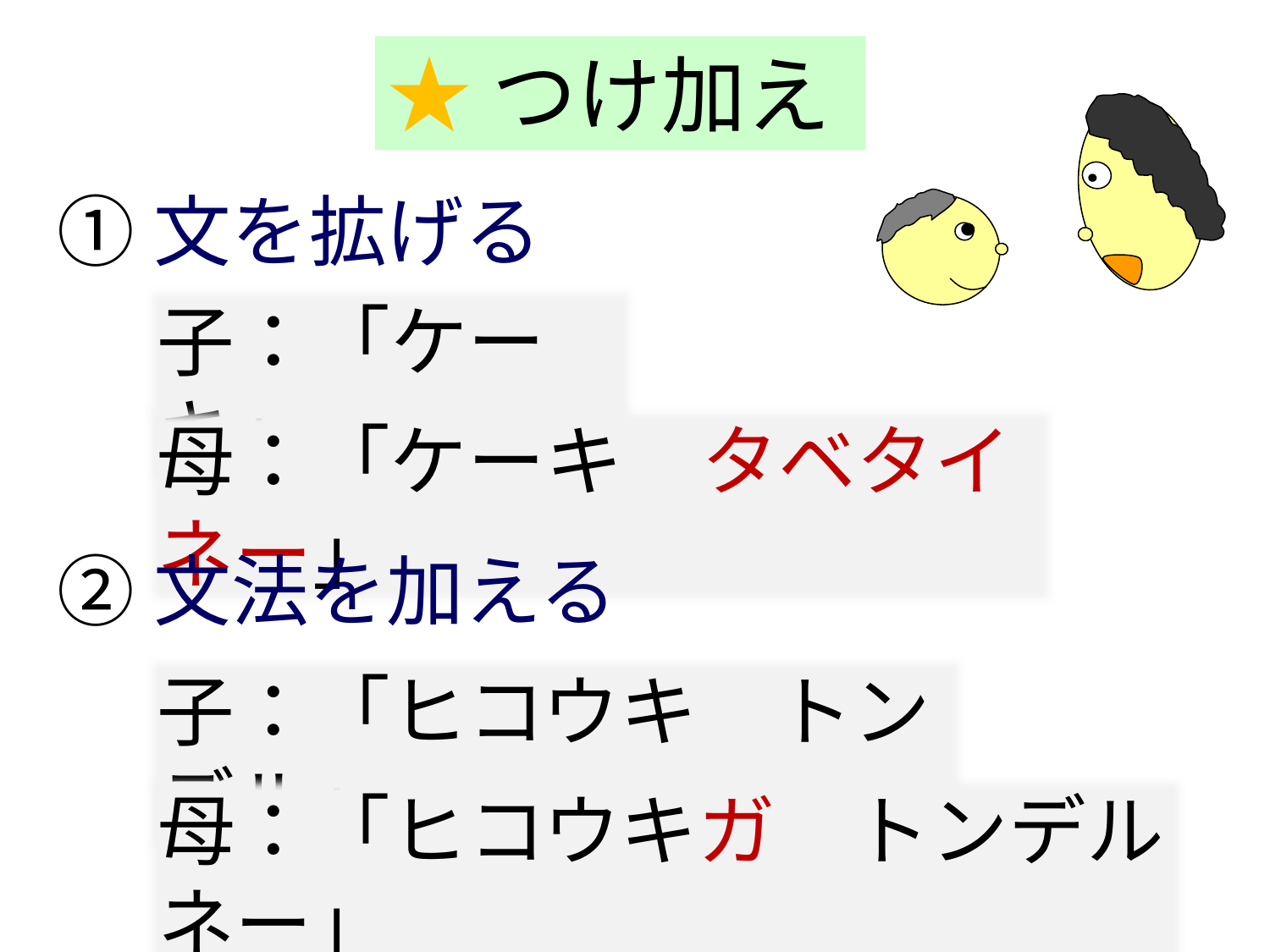

★つけ加え

①文を拡げる

子：「ケーキ」
母：「ケーキ　タベタイネー」
②文法を加える
子：「ヒコウキ　トンデル」
母：「ヒコウキガ　トンデルネー」